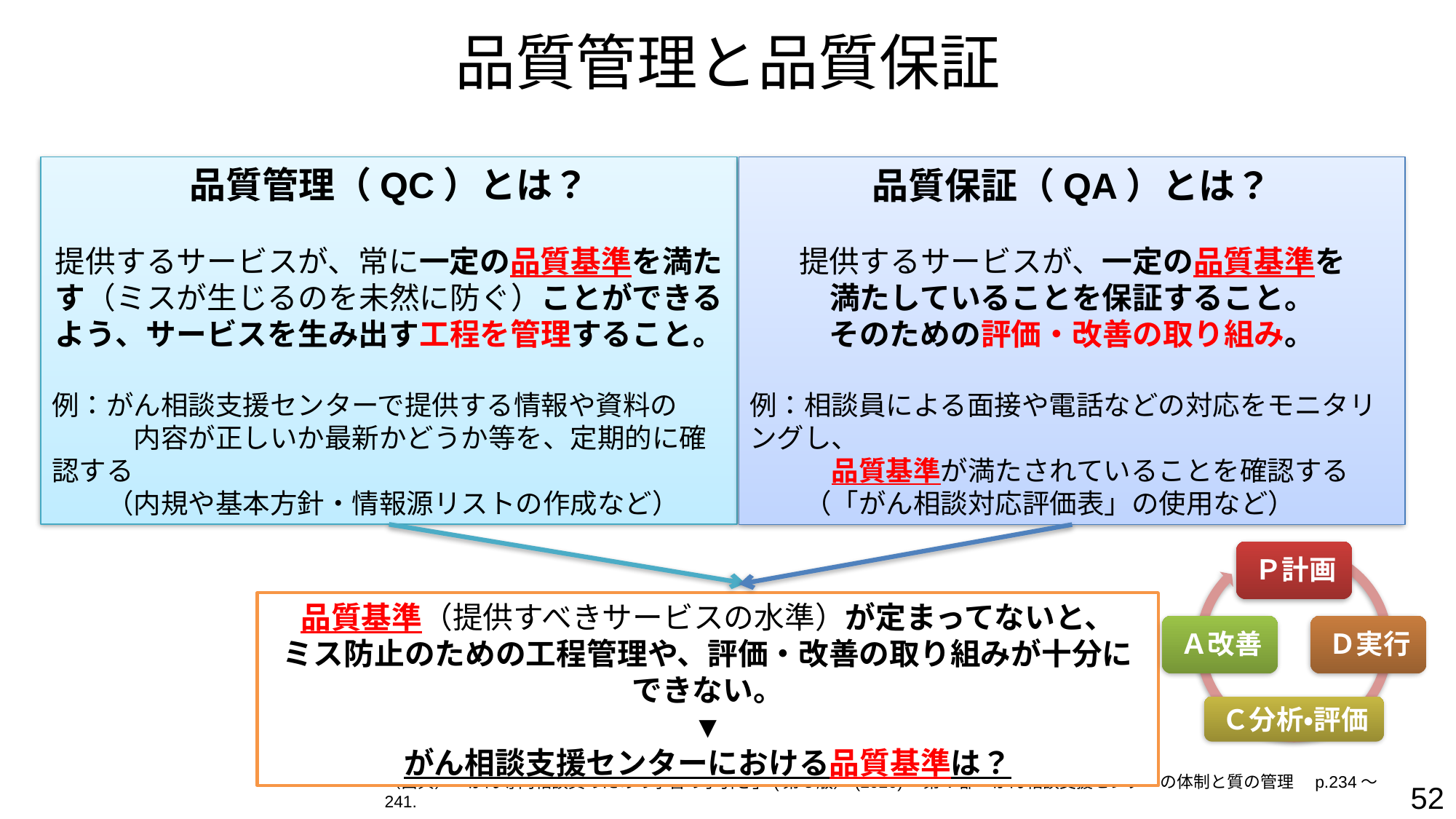

# 品質管理と品質保証
品質管理（QC）とは？

提供するサービスが、常に一定の品質基準を満たす（ミスが生じるのを未然に防ぐ）ことができるよう、サービスを生み出す工程を管理すること。

例：がん相談支援センターで提供する情報や資料の
　　　内容が正しいか最新かどうか等を、定期的に確認する
　　（内規や基本方針・情報源リストの作成など）
品質保証（QA）とは？

提供するサービスが、一定の品質基準を
満たしていることを保証すること。
そのための評価・改善の取り組み。

例：相談員による面接や電話などの対応をモニタリングし、
　　　品質基準が満たされていることを確認する
　　（「がん相談対応評価表」の使用など）
Ｐ計画
Ｄ実行
Ｃ分析・評価
Ａ改善
品質基準（提供すべきサービスの水準）が定まってないと、
ミス防止のための工程管理や、評価・改善の取り組みが十分にできない。
▼
がん相談支援センターにおける品質基準は？
（出典）「がん専門相談員のための学習の手引き」(第3版）(2020)　第V部　がん相談支援センターの体制と質の管理　p.234～241.
52